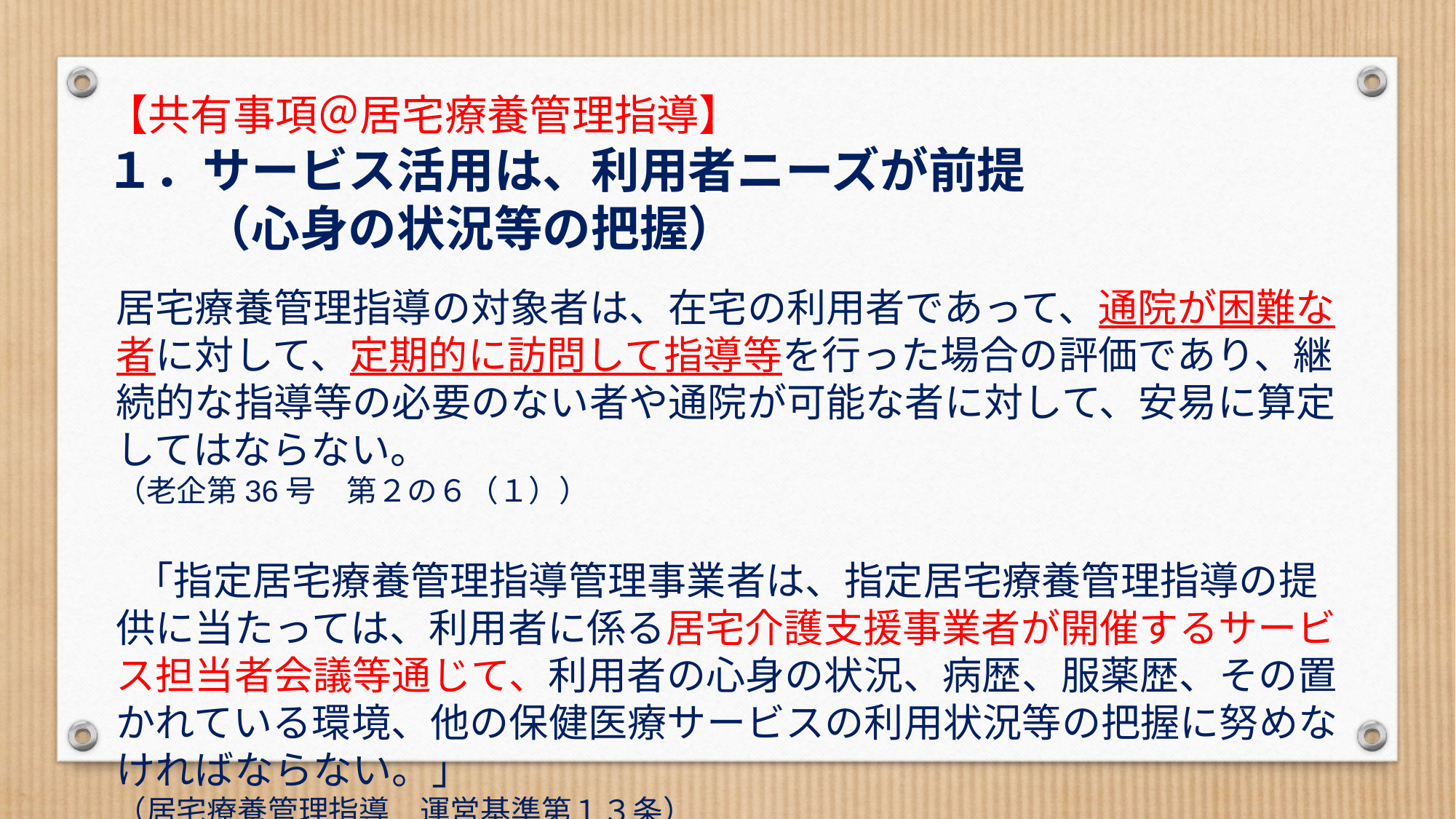

【共有事項＠居宅療養管理指導】
１．サービス活用は、利用者ニーズが前提
　　（心身の状況等の把握）
居宅療養管理指導の対象者は、在宅の利用者であって、通院が困難な者に対して、定期的に訪問して指導等を行った場合の評価であり、継続的な指導等の必要のない者や通院が可能な者に対して、安易に算定してはならない。
（老企第36号　第２の６（１））

 「指定居宅療養管理指導管理事業者は、指定居宅療養管理指導の提供に当たっては、利用者に係る居宅介護支援事業者が開催するサービス担当者会議等通じて、利用者の心身の状況、病歴、服薬歴、その置かれている環境、他の保健医療サービスの利用状況等の把握に努めなければならない。」
（居宅療養管理指導　運営基準第１３条）